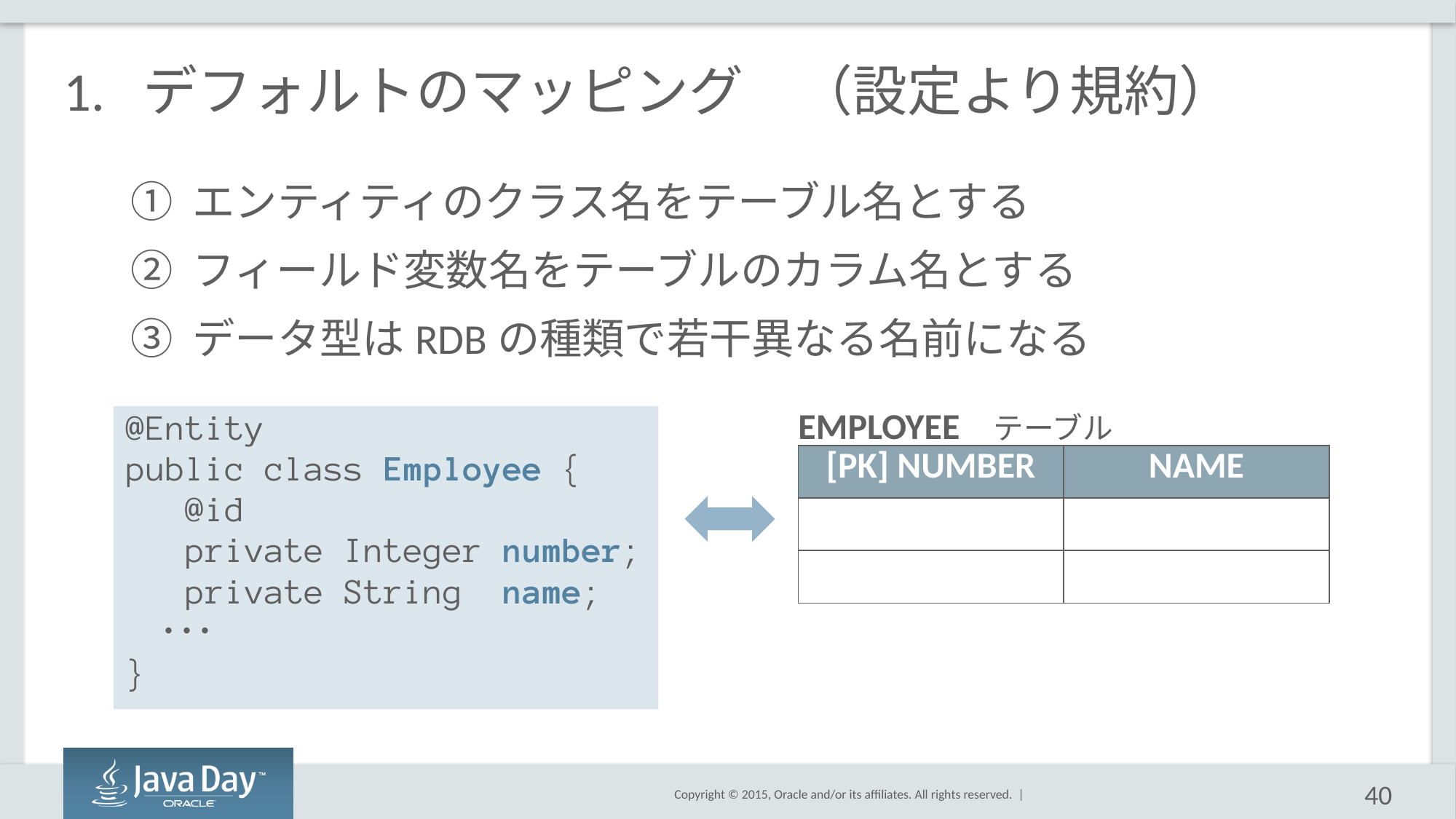

# 1.  デフォルトのマッピング　（設定より規約）
① エンティティのクラス名をテーブル名とする
② フィールド変数名をテーブルのカラム名とする
③ データ型はRDBの種類で若干異なる名前になる
EMPLOYEE   テーブル

@Entity
public class Employee {
   @id
   private Integer number;
   private String  name;
   ･･･
}
| [PK] NUMBER | NAME |
| --- | --- |
|  |  |
|  |  |
40